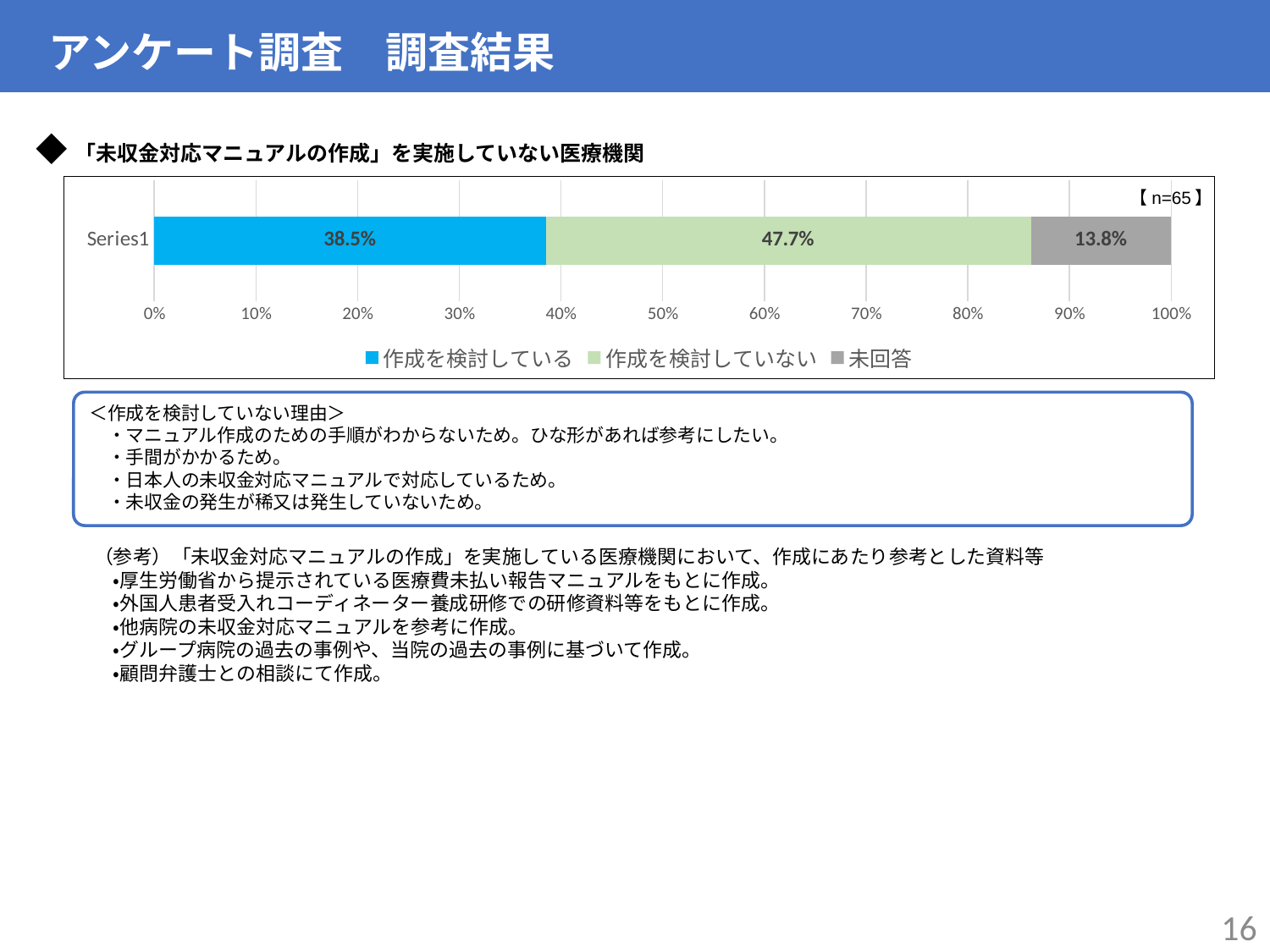

アンケート調査　調査結果
◆「未収金対応マニュアルの作成」を実施していない医療機関

### Chart

| Category | 作成を検討している | 作成を検討していない | 未回答 |
|---|---|---|---|
|  | 0.385 | 0.477 | 0.138 |
【n=65】

＜作成を検討していない理由＞
　・マニュアル作成のための手順がわからないため。ひな形があれば参考にしたい。
　・手間がかかるため。
　・日本人の未収金対応マニュアルで対応しているため。
　・未収金の発生が稀又は発生していないため。
（参考）「未収金対応マニュアルの作成」を実施している医療機関において、作成にあたり参考とした資料等
　・厚生労働省から提示されている医療費未払い報告マニュアルをもとに作成。
　・外国人患者受入れコーディネーター養成研修での研修資料等をもとに作成。
　・他病院の未収金対応マニュアルを参考に作成。
　・グループ病院の過去の事例や、当院の過去の事例に基づいて作成。
　・顧問弁護士との相談にて作成。

16